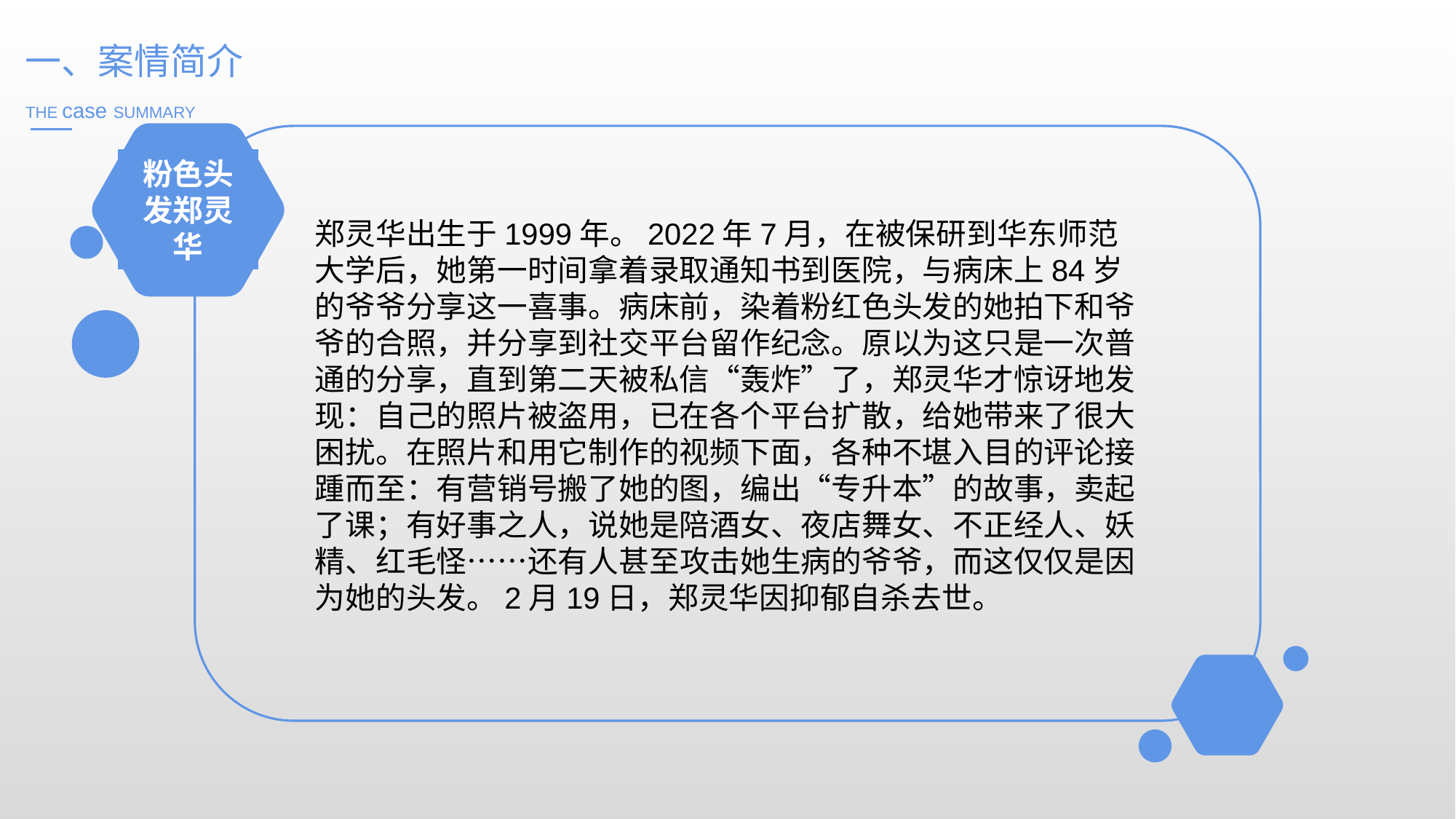

一、案情简介
THE case SUMMARY

粉色头发郑灵华

郑灵华出生于1999年。2022年7月，在被保研到华东师范大学后，她第一时间拿着录取通知书到医院，与病床上84岁的爷爷分享这一喜事。病床前，染着粉红色头发的她拍下和爷爷的合照，并分享到社交平台留作纪念。原以为这只是一次普通的分享，直到第二天被私信“轰炸”了，郑灵华才惊讶地发现：自己的照片被盗用，已在各个平台扩散，给她带来了很大困扰。在照片和用它制作的视频下面，各种不堪入目的评论接踵而至：有营销号搬了她的图，编出“专升本”的故事，卖起了课；有好事之人，说她是陪酒女、夜店舞女、不正经人、妖精、红毛怪……还有人甚至攻击她生病的爷爷，而这仅仅是因为她的头发。2月19日，郑灵华因抑郁自杀去世。